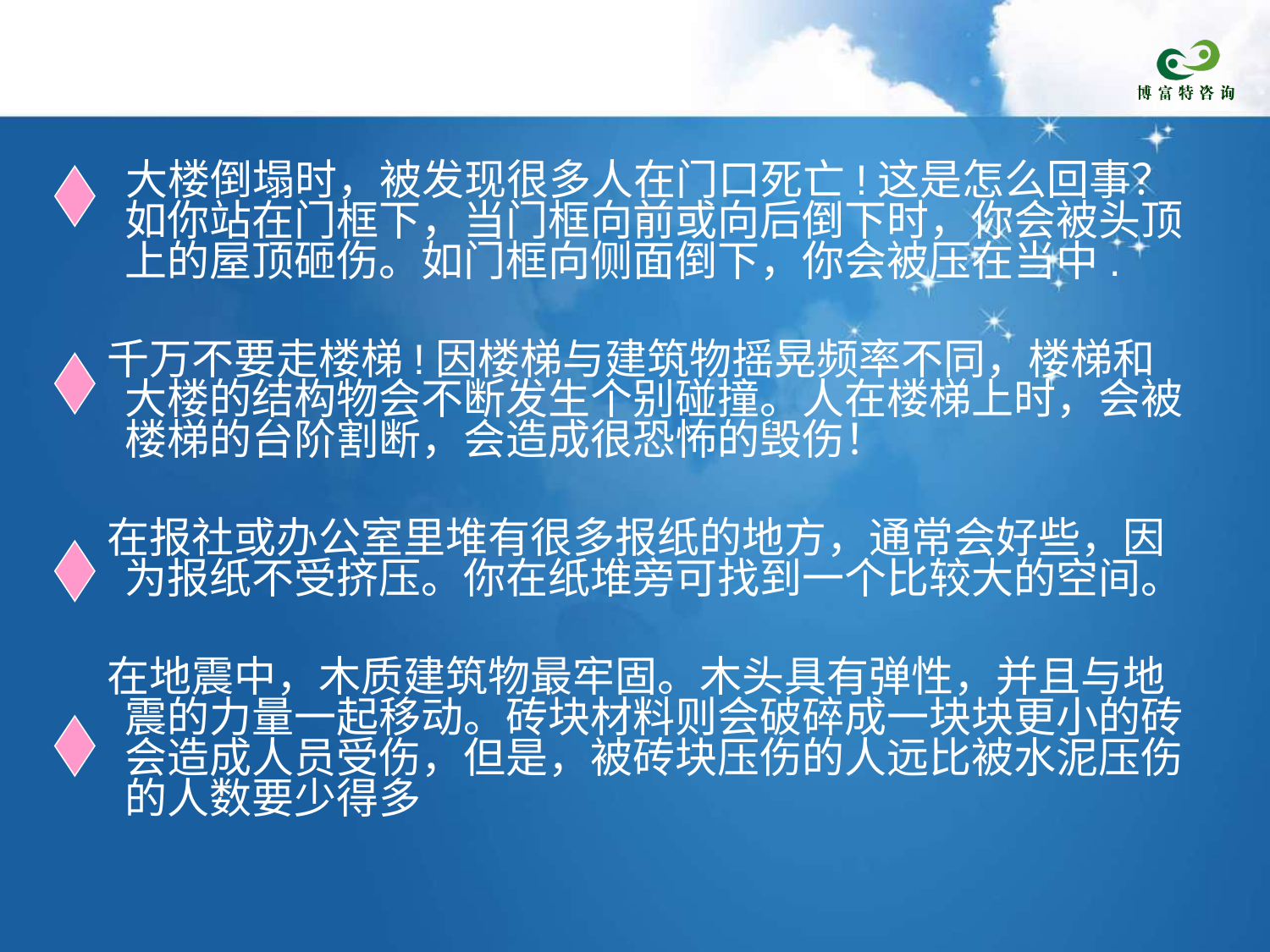

大楼倒塌时，被发现很多人在门口死亡!这是怎么回事？如你站在门框下，当门框向前或向后倒下时，你会被头顶上的屋顶砸伤。如门框向侧面倒下，你会被压在当中.

  千万不要走楼梯!因楼梯与建筑物摇晃频率不同，楼梯和大楼的结构物会不断发生个别碰撞。人在楼梯上时，会被楼梯的台阶割断，会造成很恐怖的毁伤！

  在报社或办公室里堆有很多报纸的地方，通常会好些，因为报纸不受挤压。你在纸堆旁可找到一个比较大的空间。

  在地震中，木质建筑物最牢固。木头具有弹性，并且与地震的力量一起移动。砖块材料则会破碎成一块块更小的砖会造成人员受伤，但是，被砖块压伤的人远比被水泥压伤的人数要少得多